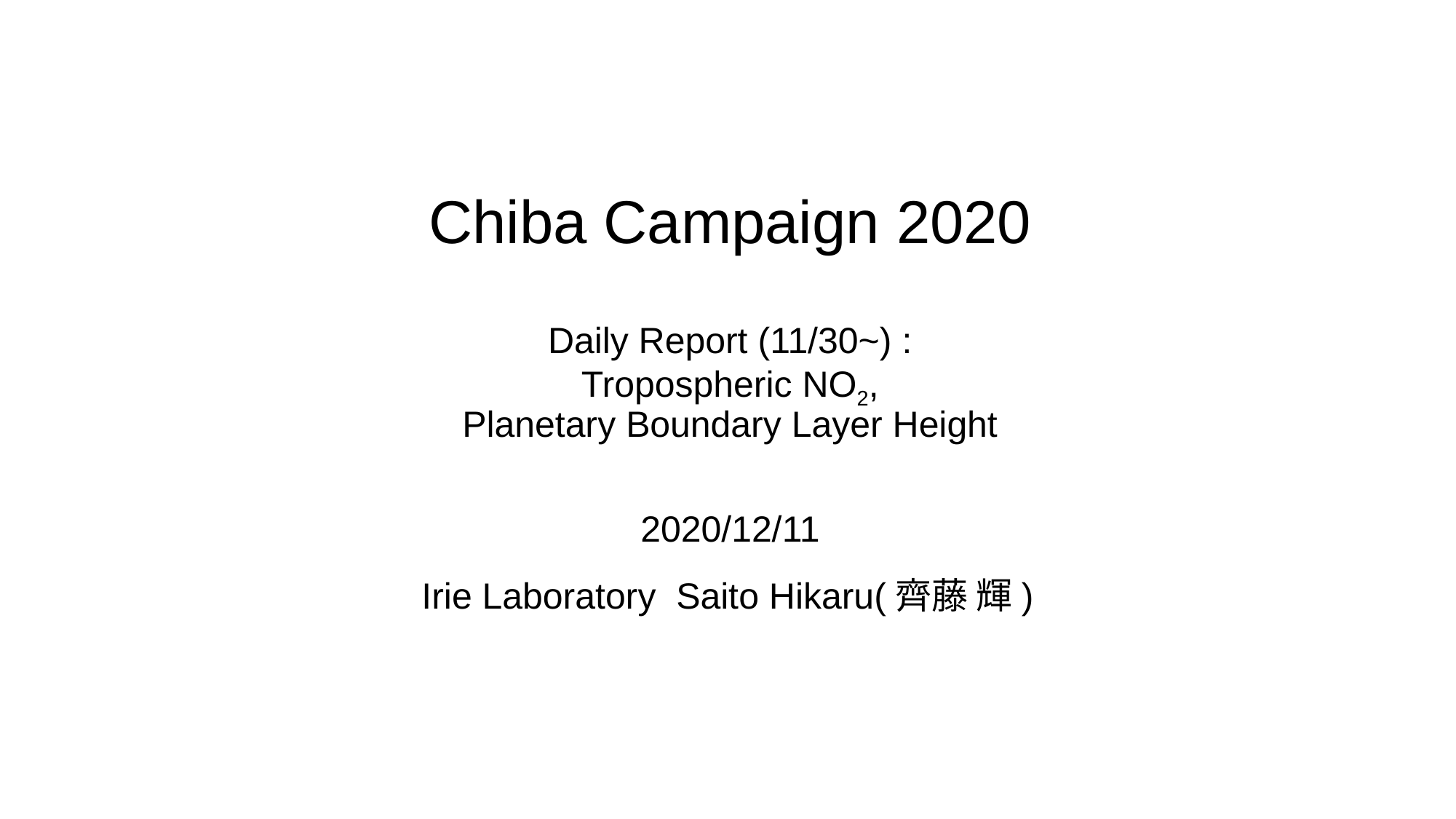

# Chiba Campaign 2020 Daily Report (11/30~) : Tropospheric NO2, Planetary Boundary Layer Height 2020/12/11
Irie Laboratory  Saito Hikaru(齊藤 輝)